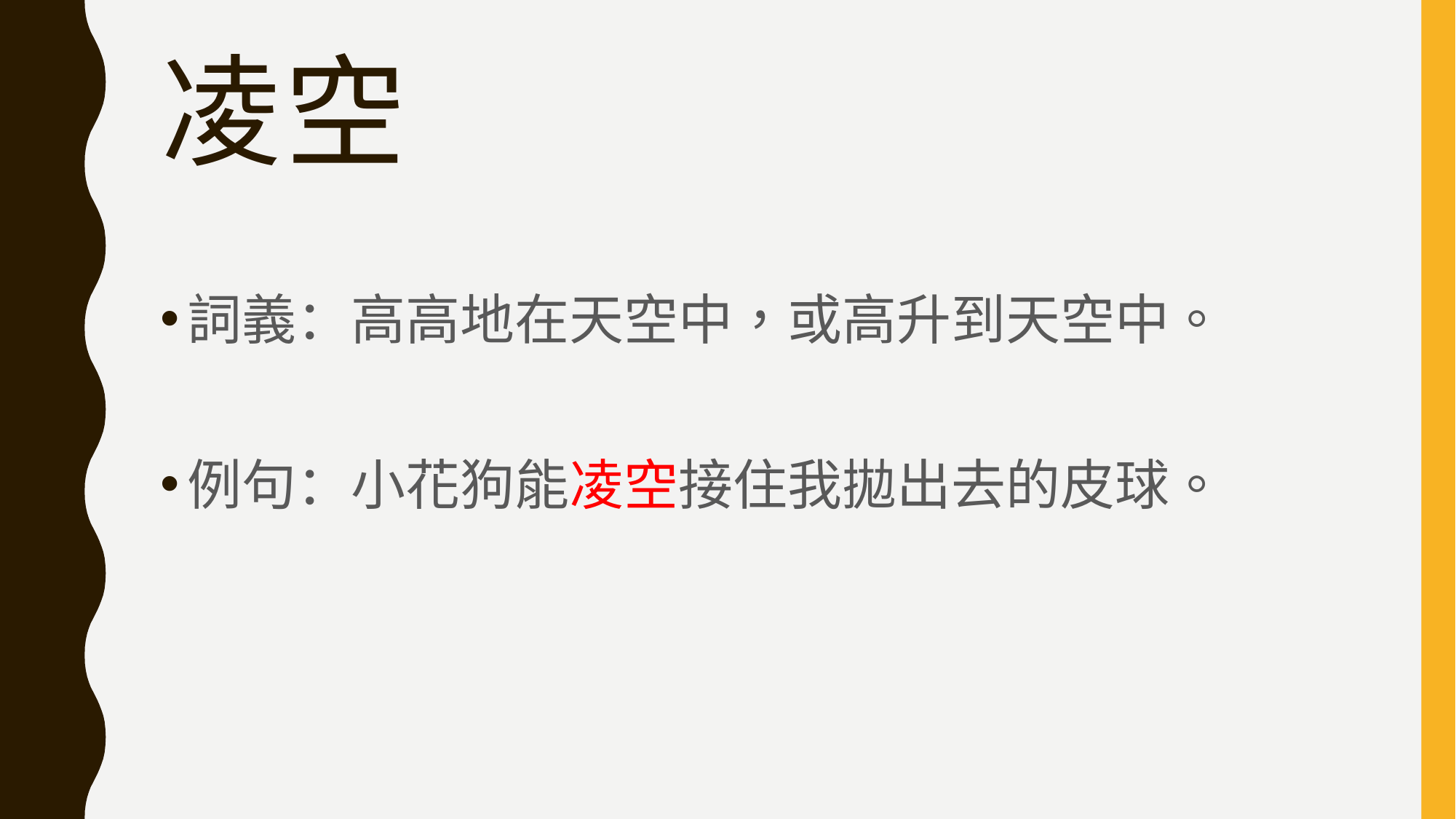

# 凌空
詞義：高高地在天空中，或高升到天空中。

例句：小花狗能凌空接住我拋出去的皮球。